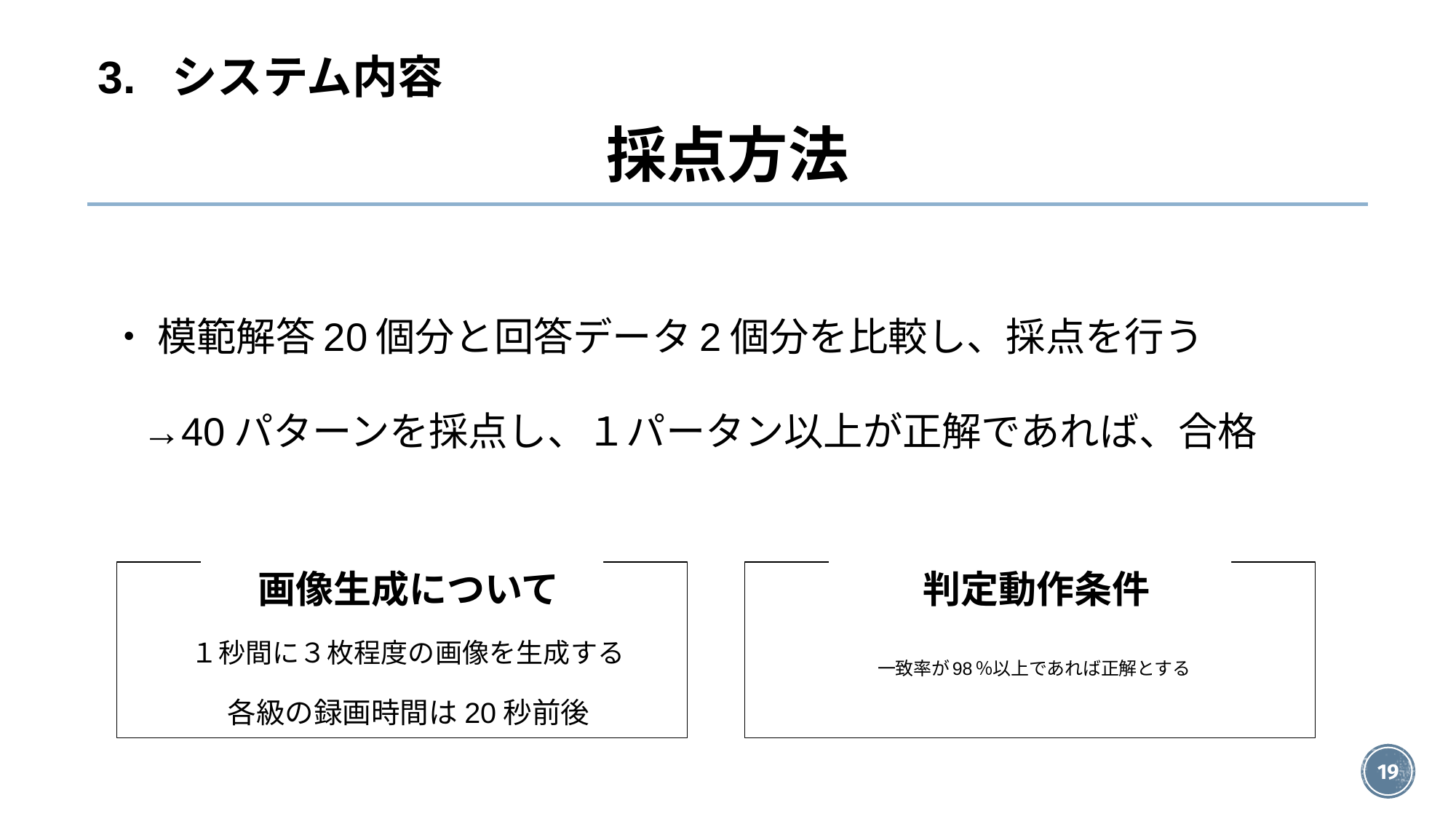

3.  システム内容
# 採点方法
・ 模範解答20個分と回答データ2個分を比較し、採点を行う

   →40パターンを採点し、１パータン以上が正解であれば、合格
画像生成について
判定動作条件

１秒間に３枚程度の画像を生成する
一致率が98％以上であれば正解とする
各級の録画時間は20秒前後

19